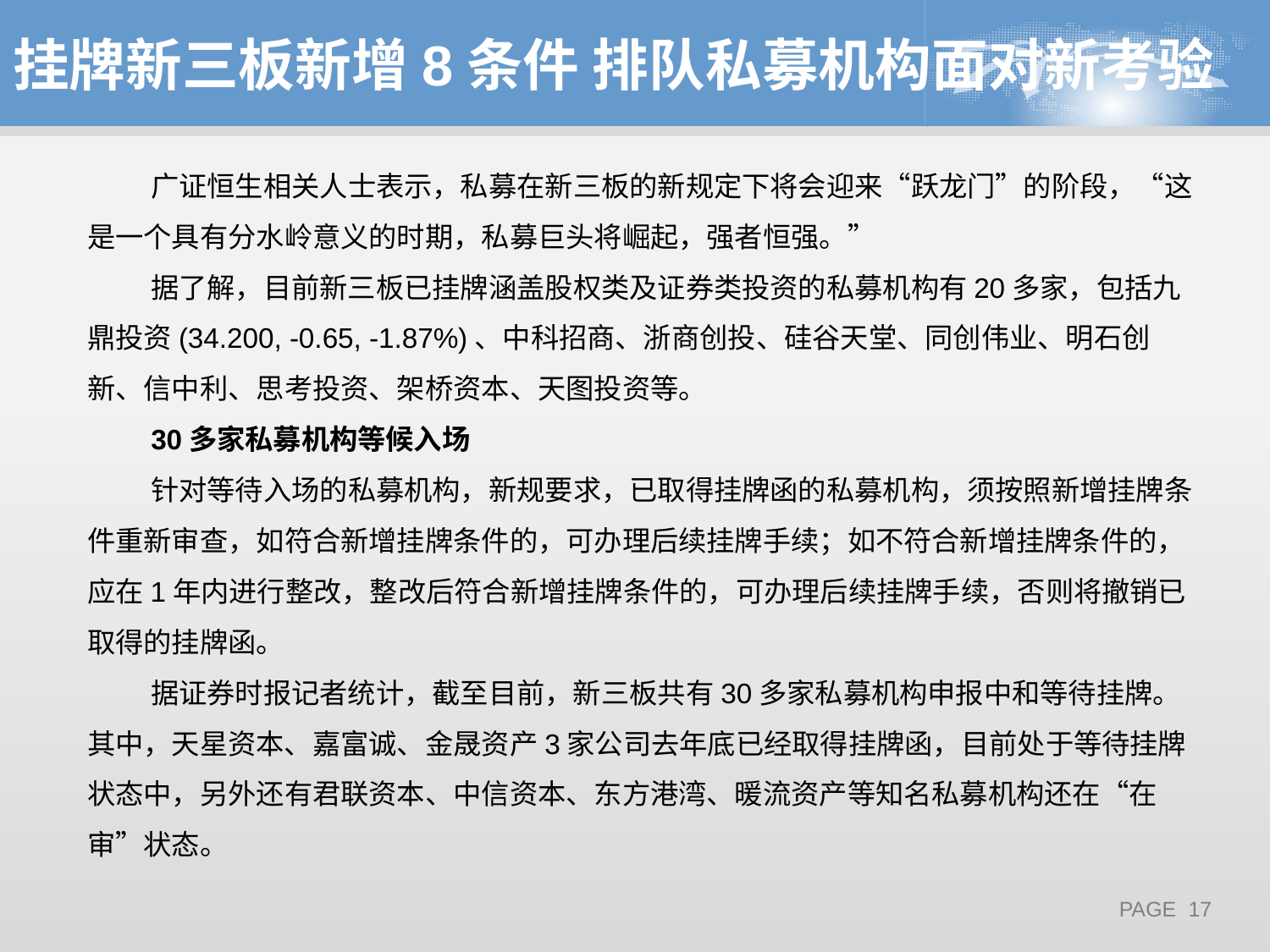

挂牌新三板新增8条件 排队私募机构面对新考验
广证恒生相关人士表示，私募在新三板的新规定下将会迎来“跃龙门”的阶段，“这是一个具有分水岭意义的时期，私募巨头将崛起，强者恒强。”
据了解，目前新三板已挂牌涵盖股权类及证券类投资的私募机构有20多家，包括九鼎投资(34.200, -0.65, -1.87%)、中科招商、浙商创投、硅谷天堂、同创伟业、明石创新、信中利、思考投资、架桥资本、天图投资等。
30多家私募机构等候入场
针对等待入场的私募机构，新规要求，已取得挂牌函的私募机构，须按照新增挂牌条件重新审查，如符合新增挂牌条件的，可办理后续挂牌手续；如不符合新增挂牌条件的，应在1年内进行整改，整改后符合新增挂牌条件的，可办理后续挂牌手续，否则将撤销已取得的挂牌函。
据证券时报记者统计，截至目前，新三板共有30多家私募机构申报中和等待挂牌。其中，天星资本、嘉富诚、金晟资产3家公司去年底已经取得挂牌函，目前处于等待挂牌状态中，另外还有君联资本、中信资本、东方港湾、暖流资产等知名私募机构还在“在审”状态。